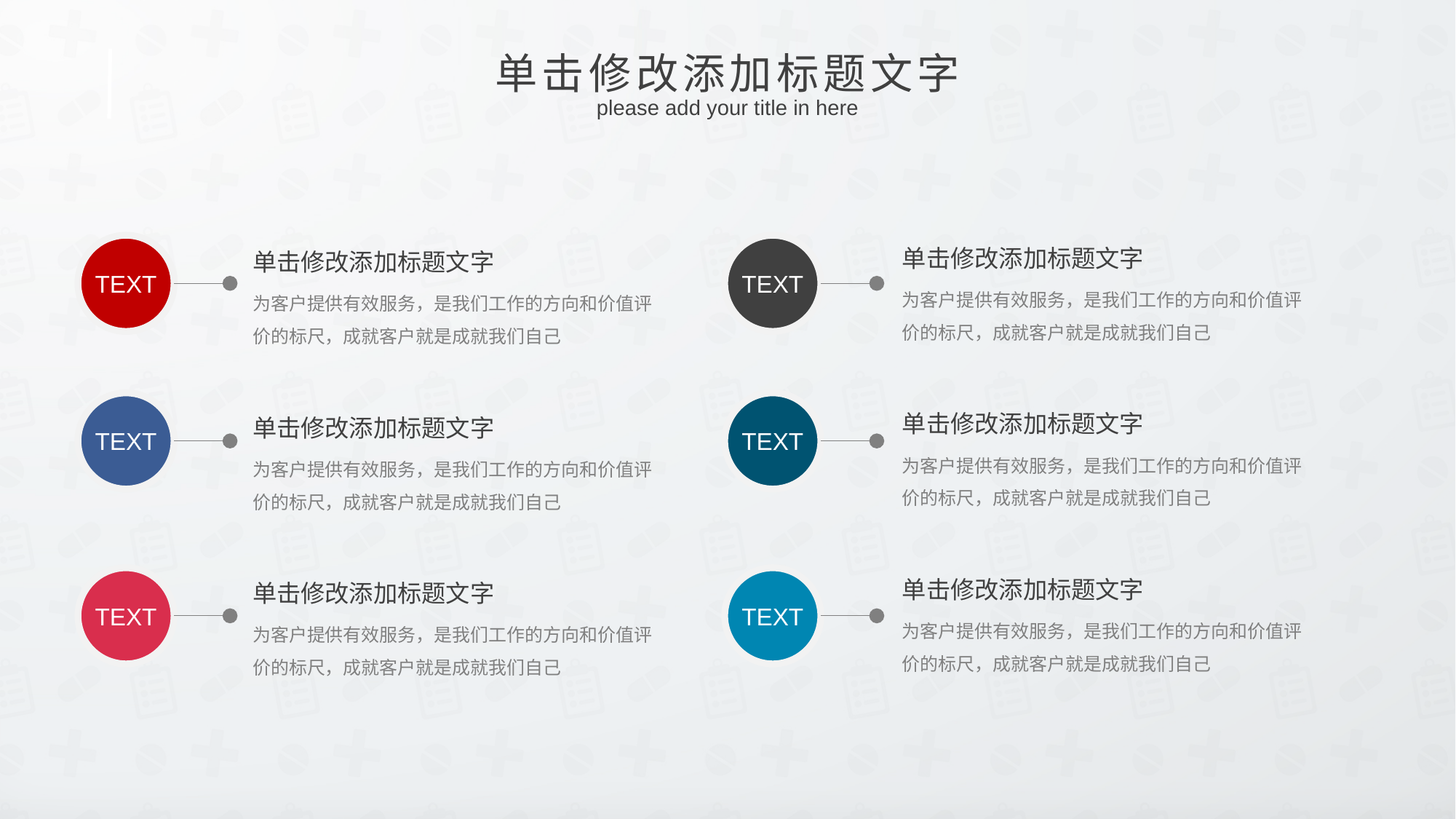

单击修改添加标题文字
please add your title in here
TEXT
TEXT
单击修改添加标题文字
为客户提供有效服务，是我们工作的方向和价值评价的标尺，成就客户就是成就我们自己
单击修改添加标题文字
为客户提供有效服务，是我们工作的方向和价值评价的标尺，成就客户就是成就我们自己
TEXT
TEXT
单击修改添加标题文字
为客户提供有效服务，是我们工作的方向和价值评价的标尺，成就客户就是成就我们自己
单击修改添加标题文字
为客户提供有效服务，是我们工作的方向和价值评价的标尺，成就客户就是成就我们自己
TEXT
TEXT
单击修改添加标题文字
为客户提供有效服务，是我们工作的方向和价值评价的标尺，成就客户就是成就我们自己
单击修改添加标题文字
为客户提供有效服务，是我们工作的方向和价值评价的标尺，成就客户就是成就我们自己